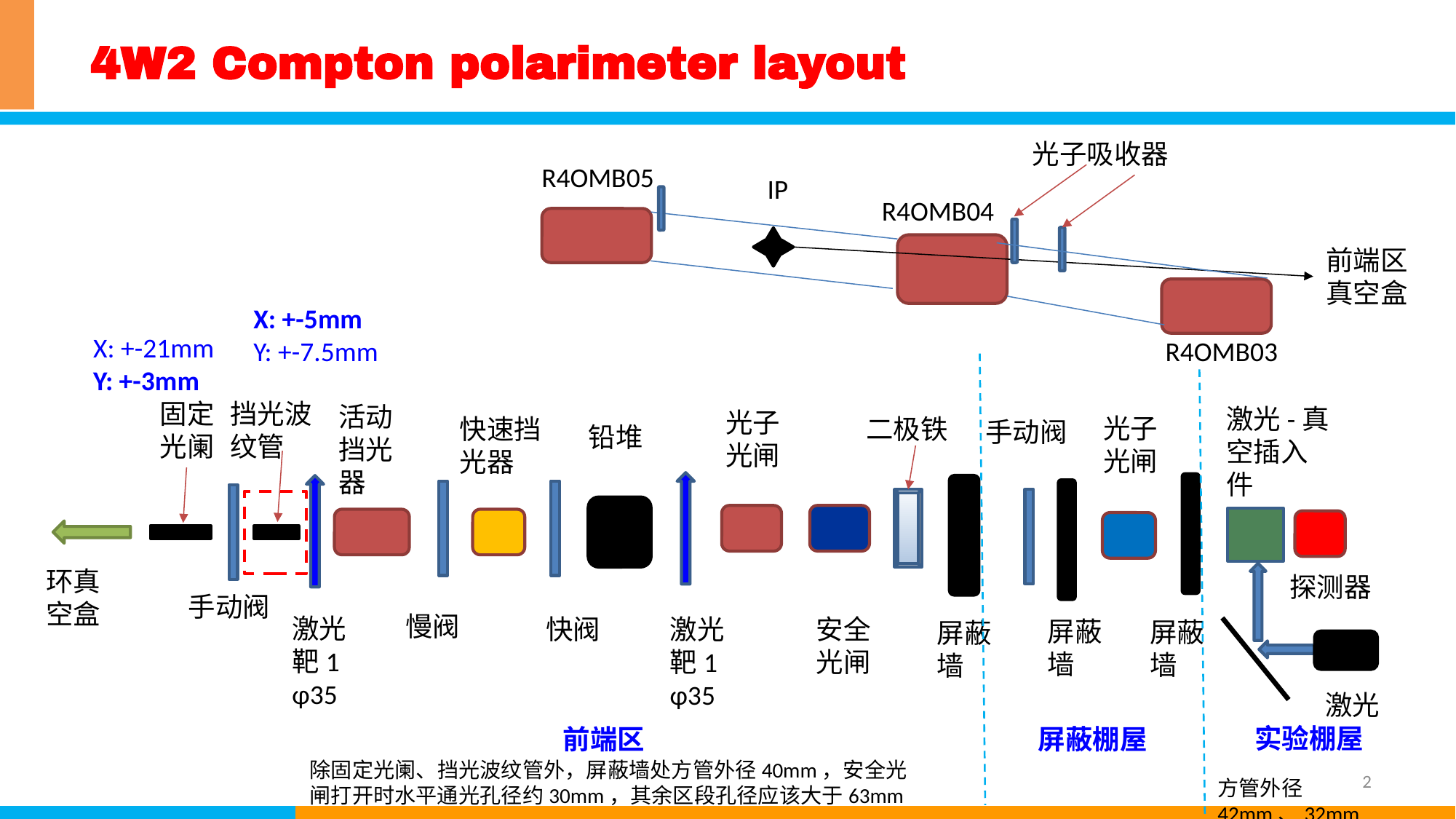

# 4W2 Compton polarimeter layout
光子吸收器
R4OMB05
IP

R4OMB04

前端区真空盒

X: +-5mm
Y: +-7.5mm
X: +-21mm
Y: +-3mm
R4OMB03
固定光阑
挡光波纹管
活动挡光器
激光-真空插入件
光子光闸
光子光闸
二极铁
快速挡光器
手动阀
铅堆

环真空盒

探测器
手动阀
慢阀
激光靶1
φ35
激光靶1
φ35
安全光闸
快阀
屏蔽墙
屏蔽墙
屏蔽墙

激光
实验棚屋
前端区
屏蔽棚屋
除固定光阑、挡光波纹管外，屏蔽墙处方管外径40mm，安全光闸打开时水平通光孔径约30mm，其余区段孔径应该大于63mm
2
方管外径42mm、32mm